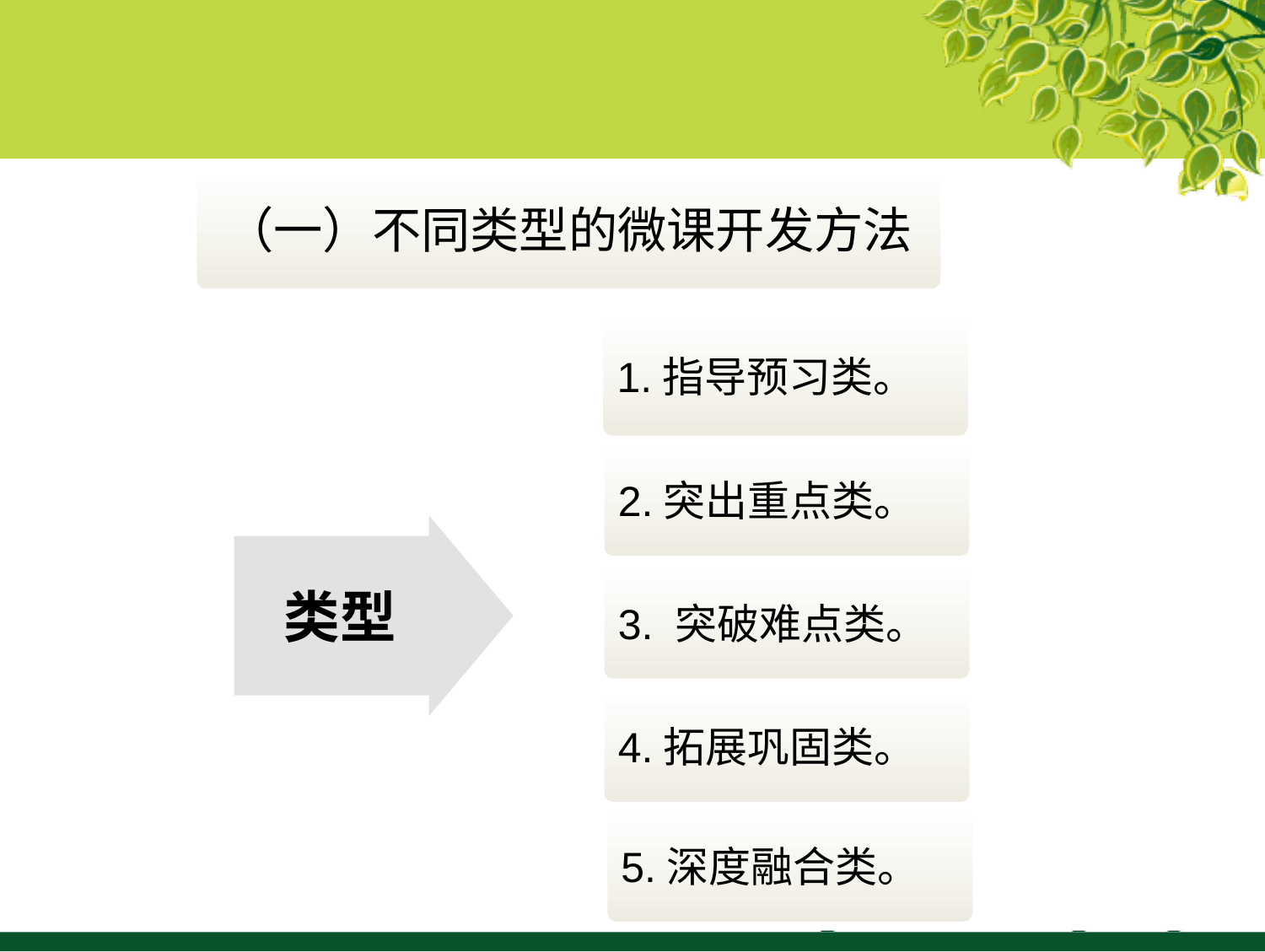

（一）不同类型的微课开发方法
1.指导预习类。
2.突出重点类。
类型
3. 突破难点类。
4.拓展巩固类。

5.深度融合类。